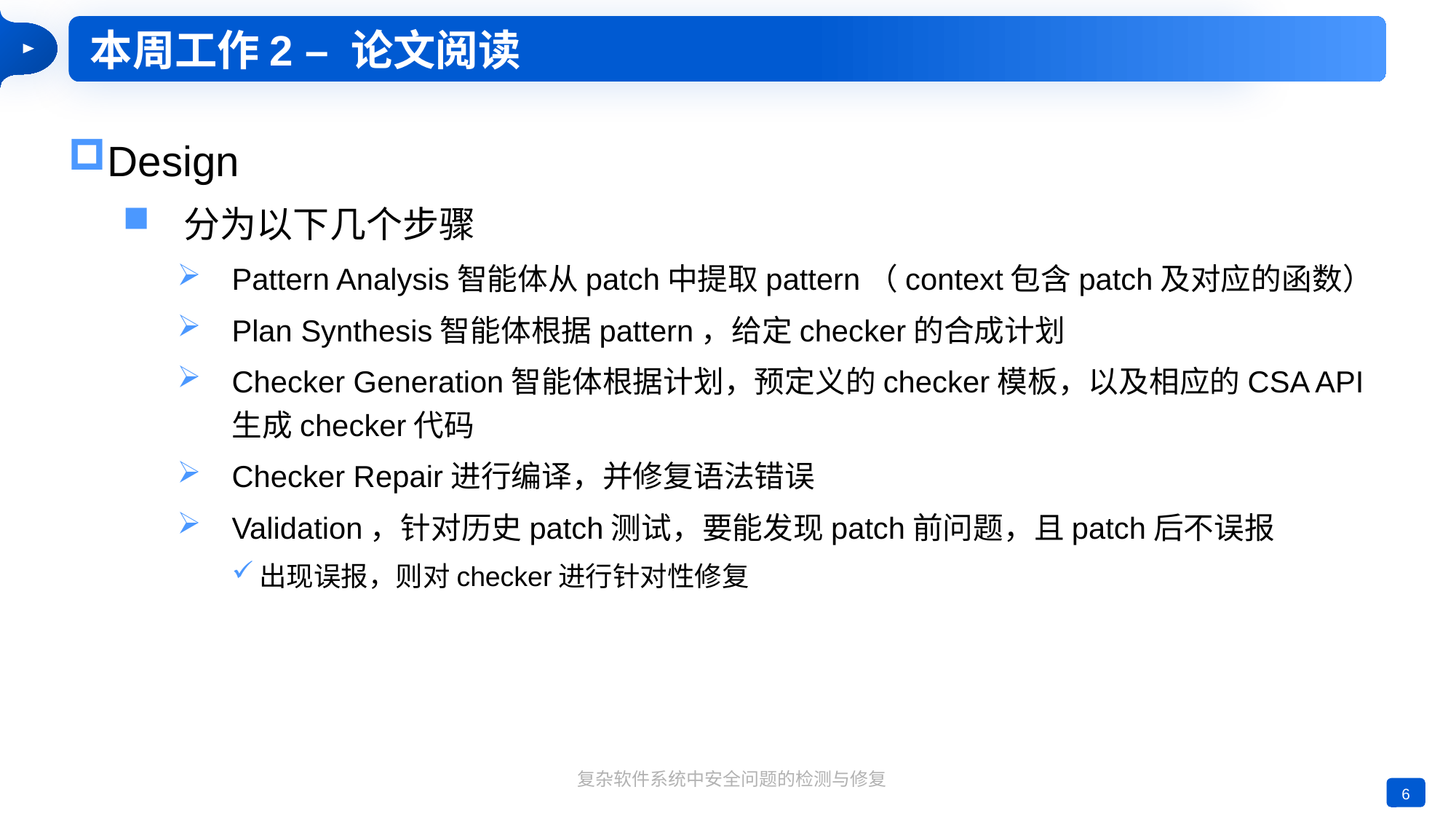

本周工作2 – 论文阅读
Design
分为以下几个步骤
Pattern Analysis智能体从patch中提取pattern（context包含patch及对应的函数）
Plan Synthesis智能体根据pattern，给定checker的合成计划
Checker Generation智能体根据计划，预定义的checker模板，以及相应的CSA API生成checker代码
Checker Repair进行编译，并修复语法错误
Validation，针对历史patch测试，要能发现patch前问题，且patch后不误报
出现误报，则对checker进行针对性修复
复杂软件系统中安全问题的检测与修复
6